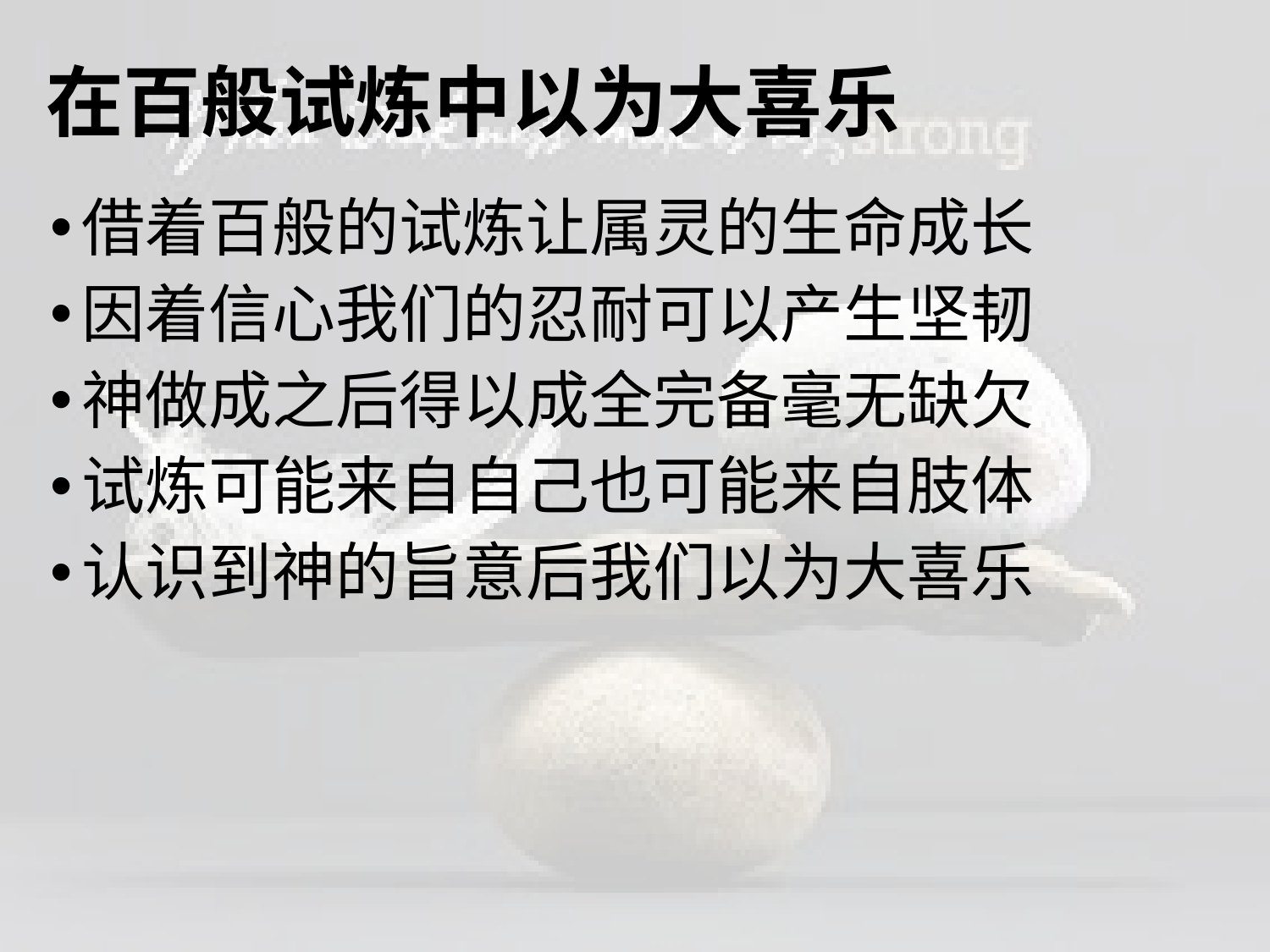

# 在百般试炼中以为大喜乐
借着百般的试炼让属灵的生命成长
因着信心我们的忍耐可以产生坚韧
神做成之后得以成全完备毫无缺欠
试炼可能来自自己也可能来自肢体
认识到神的旨意后我们以为大喜乐